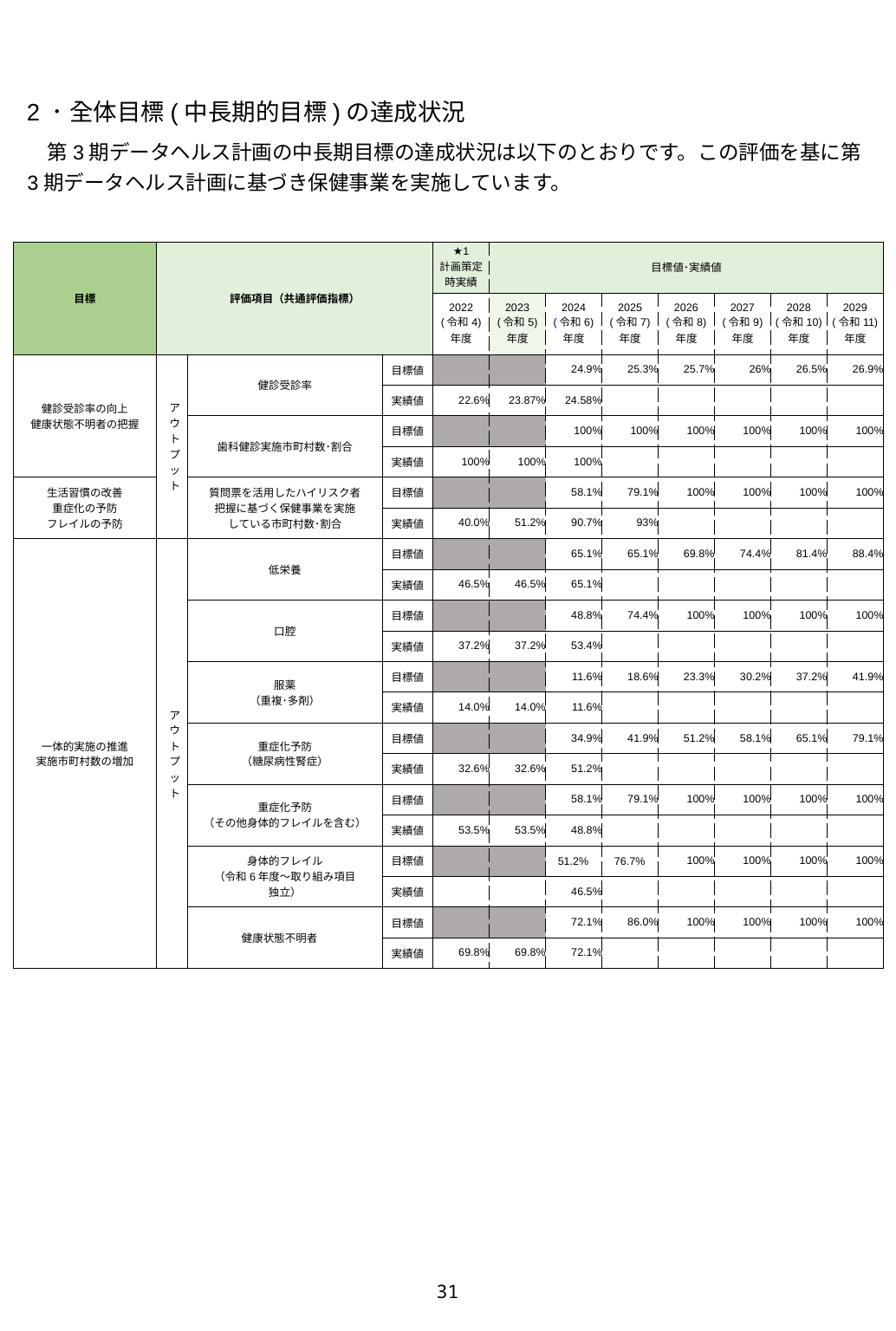

2．全体目標(中長期的目標)の達成状況
　第3期データヘルス計画の中長期目標の達成状況は以下のとおりです。この評価を基に第3期データヘルス計画に基づき保健事業を実施しています。
| 目標 | 評価項目（共通評価指標） |  |  | ★1 計画策定 時実績 | 目標値･実績値 |  |  |  |  |  |  |
| --- | --- | --- | --- | --- | --- | --- | --- | --- | --- | --- | --- |
|  |  |  |  | 2022 (令和4) 年度 | 2023 (令和5) 年度 | 2024 (令和6) 年度 | 2025 (令和7) 年度 | 2026 (令和8) 年度 | 2027 (令和9) 年度 | 2028 (令和10) 年度 | 2029 (令和11) 年度 |
| 健診受診率の向上 健康状態不明者の把握 | アウトプット | 健診受診率 | 目標値 |  |  | 24.9% | 25.3% | 25.7% | 26% | 26.5% | 26.9% |
|  |  |  | 実績値 | 22.6% | 23.87% | 24.58% |  |  |  |  |  |
|  |  | 歯科健診実施市町村数･割合 | 目標値 |  |  | 100% | 100% | 100% | 100% | 100% | 100% |
|  |  |  | 実績値 | 100% | 100% | 100% |  |  |  |  |  |
| 生活習慣の改善 重症化の予防 フレイルの予防 |  | 質問票を活用したハイリスク者 把握に基づく保健事業を実施 している市町村数･割合 | 目標値 |  |  | 58.1% | 79.1% | 100% | 100% | 100% | 100% |
|  |  |  | 実績値 | 40.0% | 51.2% | 90.7% | 93% |  |  |  |  |
| 一体的実施の推進 実施市町村数の増加 | アウトプット | 低栄養 | 目標値 |  |  | 65.1% | 65.1% | 69.8% | 74.4% | 81.4% | 88.4% |
|  |  |  | 実績値 | 46.5% | 46.5% | 65.1% |  |  |  |  |  |
|  |  | 口腔 | 目標値 |  |  | 48.8% | 74.4% | 100% | 100% | 100% | 100% |
|  |  |  | 実績値 | 37.2% | 37.2% | 53.4% |  |  |  |  |  |
|  |  | 服薬 （重複･多剤） | 目標値 |  |  | 11.6% | 18.6% | 23.3% | 30.2% | 37.2% | 41.9% |
|  |  |  | 実績値 | 14.0% | 14.0% | 11.6% |  |  |  |  |  |
|  |  | 重症化予防 （糖尿病性腎症） | 目標値 |  |  | 34.9% | 41.9% | 51.2% | 58.1% | 65.1% | 79.1% |
|  |  |  | 実績値 | 32.6% | 32.6% | 51.2% |  |  |  |  |  |
|  |  | 重症化予防 （その他身体的フレイルを含む） | 目標値 |  |  | 58.1% | 79.1% | 100% | 100% | 100% | 100% |
|  |  |  | 実績値 | 53.5% | 53.5% | 48.8% |  |  |  |  |  |
|  |  | 身体的フレイル （令和6年度～取り組み項目 独立） | 目標値 |  |  | 51.2% | 76.7% | 100% | 100% | 100% | 100% |
|  |  |  | 実績値 |  |  | 46.5% |  |  |  |  |  |
|  |  | 健康状態不明者 | 目標値 |  |  | 72.1% | 86.0% | 100% | 100% | 100% | 100% |
|  |  |  | 実績値 | 69.8% | 69.8% | 72.1% |  |  |  |  |  |
31